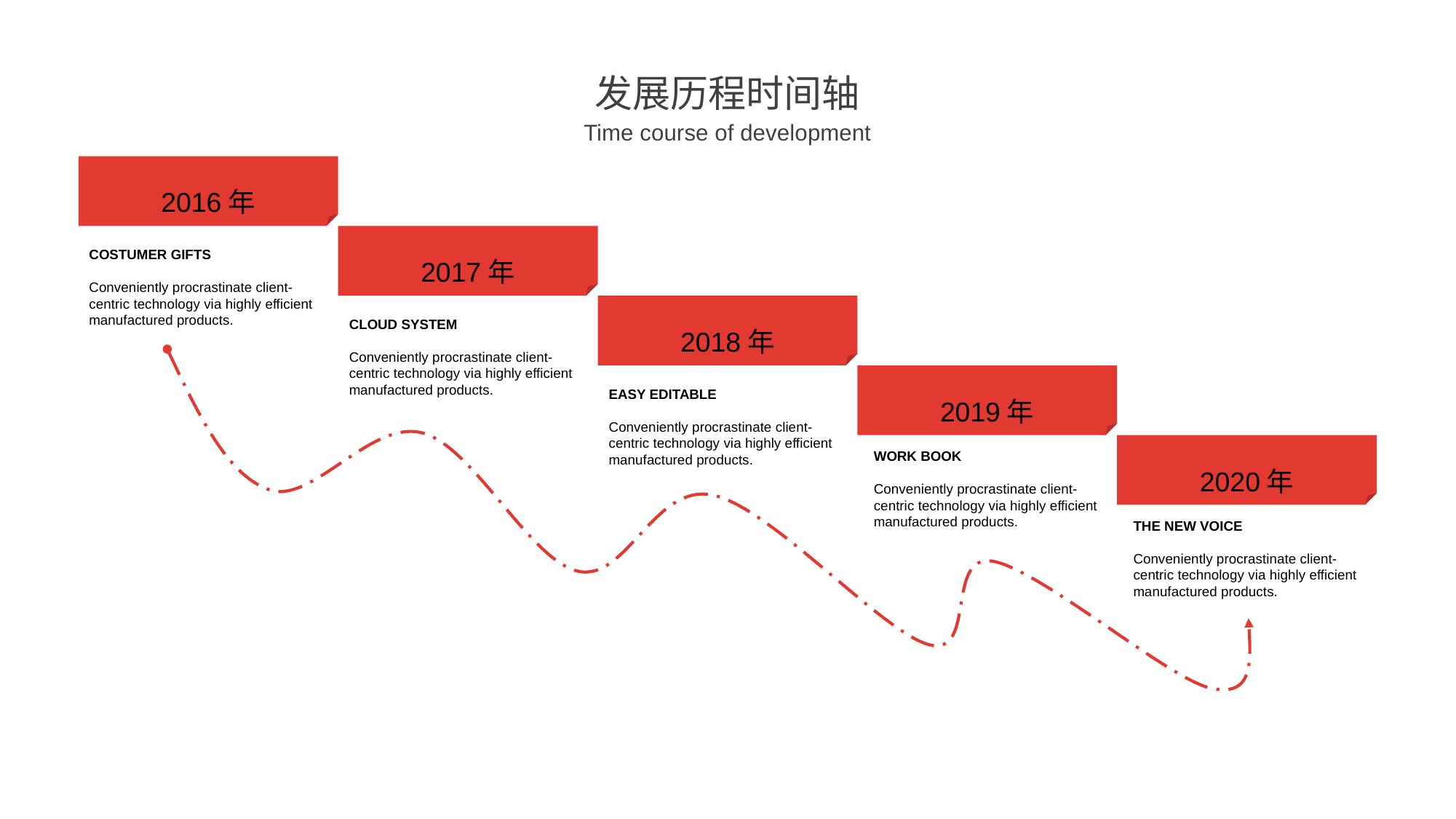

发展历程时间轴
Time course of development
2016年
2017年
COSTUMER GIFTS

Conveniently procrastinate client-centric technology via highly efficient manufactured products.
2018年
CLOUD SYSTEM

Conveniently procrastinate client-centric technology via highly efficient manufactured products.

2019年
EASY EDITABLE

Conveniently procrastinate client-centric technology via highly efficient manufactured products.
2020年
WORK BOOK

Conveniently procrastinate client-centric technology via highly efficient manufactured products.
THE NEW VOICE

Conveniently procrastinate client-centric technology via highly efficient manufactured products.